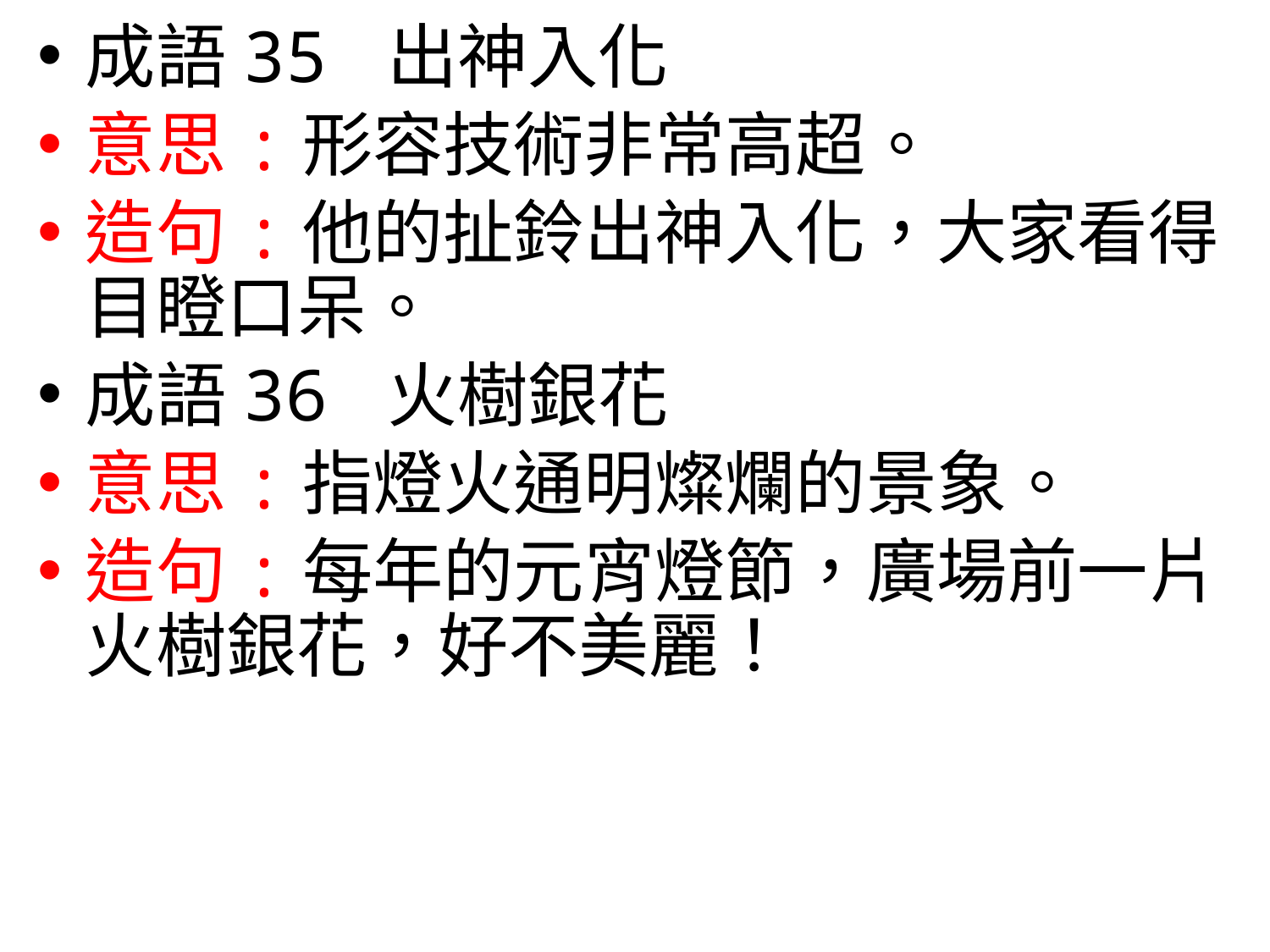

成語35 出神入化
意思:形容技術非常高超。
造句:他的扯鈴出神入化，大家看得目瞪口呆。
成語36 火樹銀花
意思:指燈火通明燦爛的景象。
造句:每年的元宵燈節，廣場前一片火樹銀花，好不美麗！